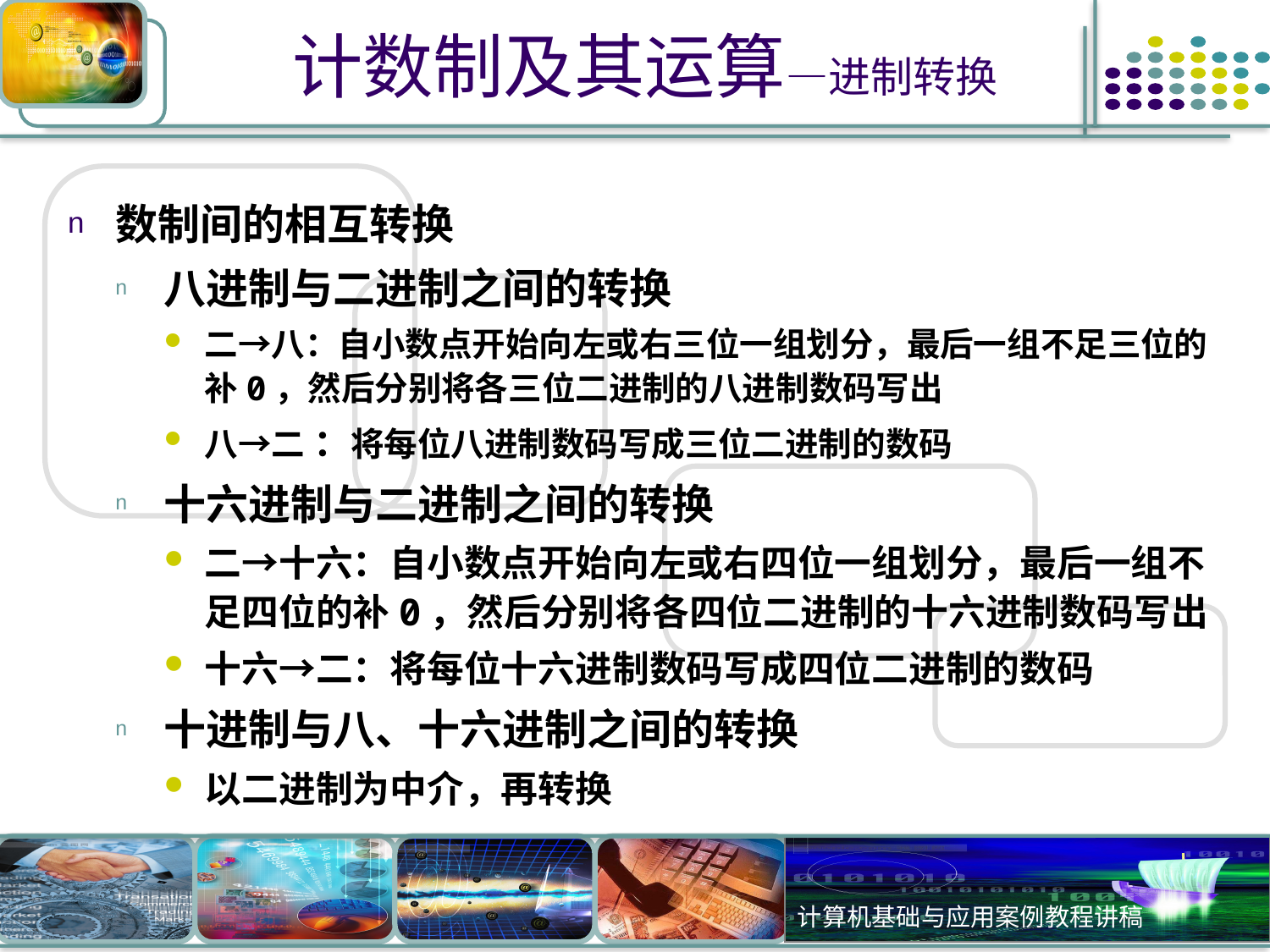

# 计数制及其运算—进制转换
数制间的相互转换
八进制与二进制之间的转换
二→八：自小数点开始向左或右三位一组划分，最后一组不足三位的补0，然后分别将各三位二进制的八进制数码写出
八→二 ：将每位八进制数码写成三位二进制的数码
十六进制与二进制之间的转换
二→十六：自小数点开始向左或右四位一组划分，最后一组不足四位的补0，然后分别将各四位二进制的十六进制数码写出
十六→二：将每位十六进制数码写成四位二进制的数码
十进制与八、十六进制之间的转换
以二进制为中介，再转换